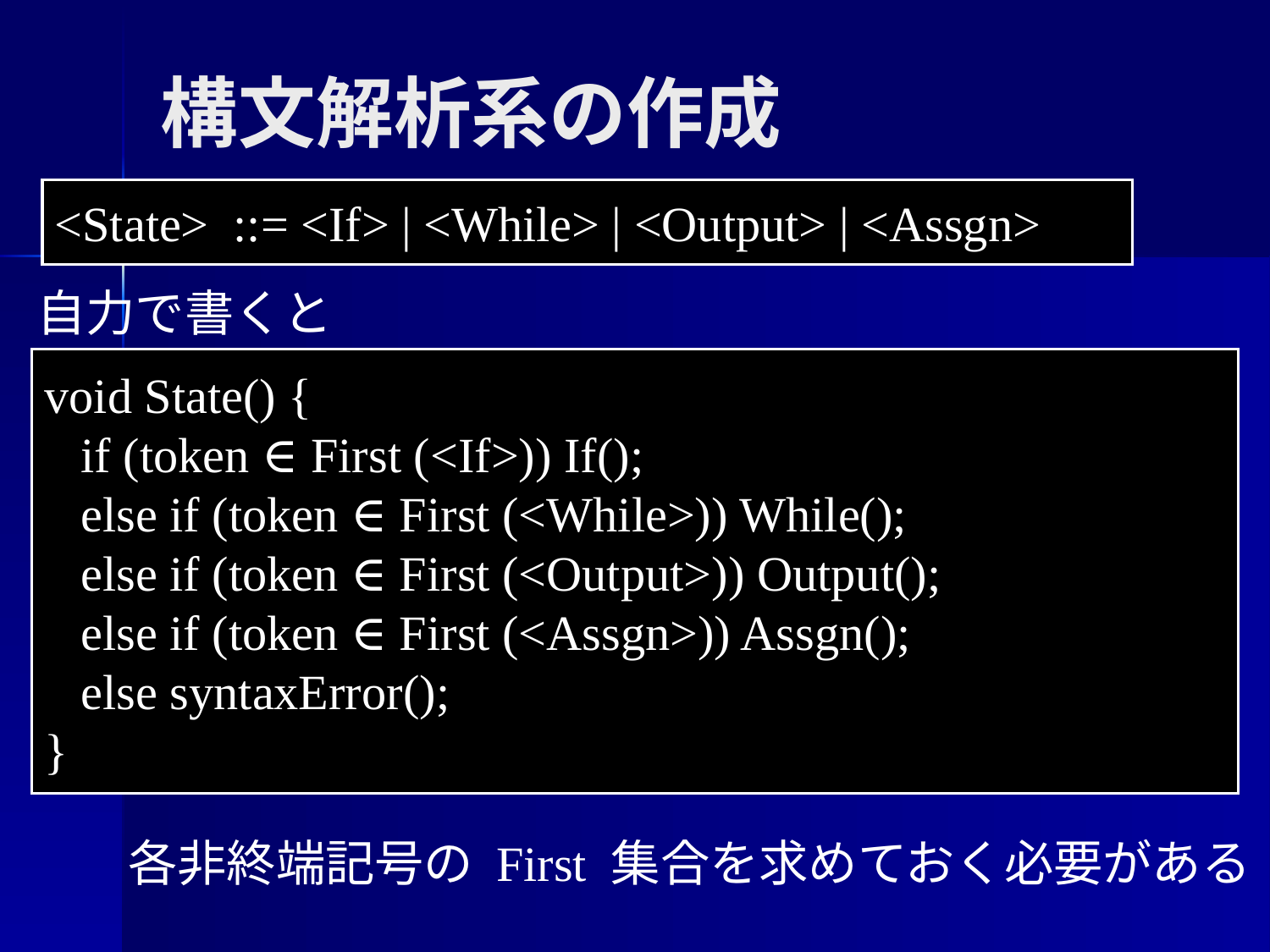

構文解析系の作成
<State>  ::= <If> | <While> | <Output> | <Assgn>
自力で書くと
void State() {
   if (token ∈ First (<If>)) If();
   else if (token ∈ First (<While>)) While();
   else if (token ∈ First (<Output>)) Output();
   else if (token ∈ First (<Assgn>)) Assgn();
   else syntaxError();
}
各非終端記号の First 集合を求めておく必要がある